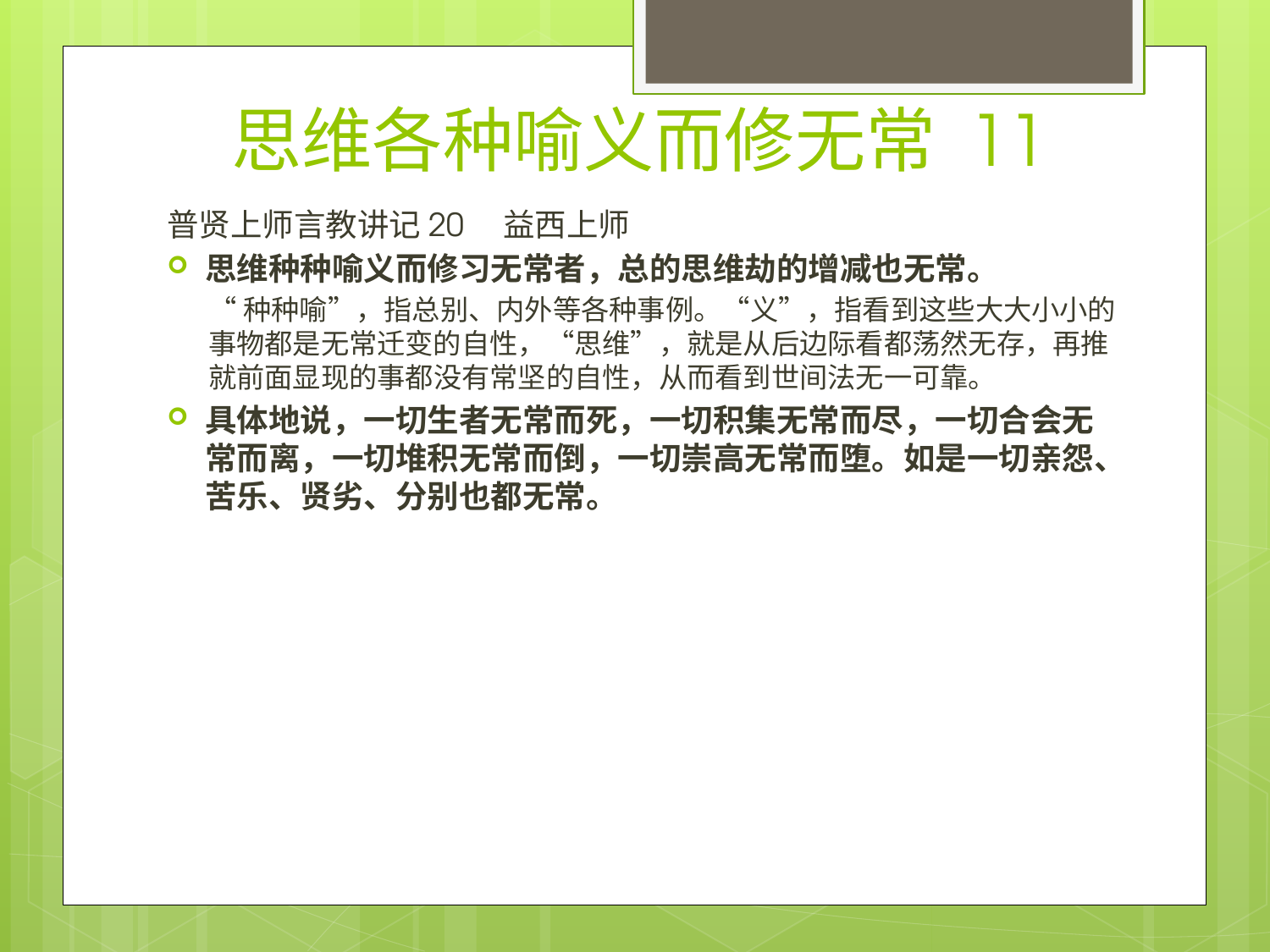

# 思维各种喻义而修无常 11
普贤上师言教讲记20　益西上师
思维种种喻义而修习无常者，总的思维劫的增减也无常。
“种种喻”，指总别、内外等各种事例。“义”，指看到这些大大小小的事物都是无常迁变的自性，“思维”，就是从后边际看都荡然无存，再推就前面显现的事都没有常坚的自性，从而看到世间法无一可靠。
具体地说，一切生者无常而死，一切积集无常而尽，一切合会无常而离，一切堆积无常而倒，一切崇高无常而堕。如是一切亲怨、苦乐、贤劣、分别也都无常。